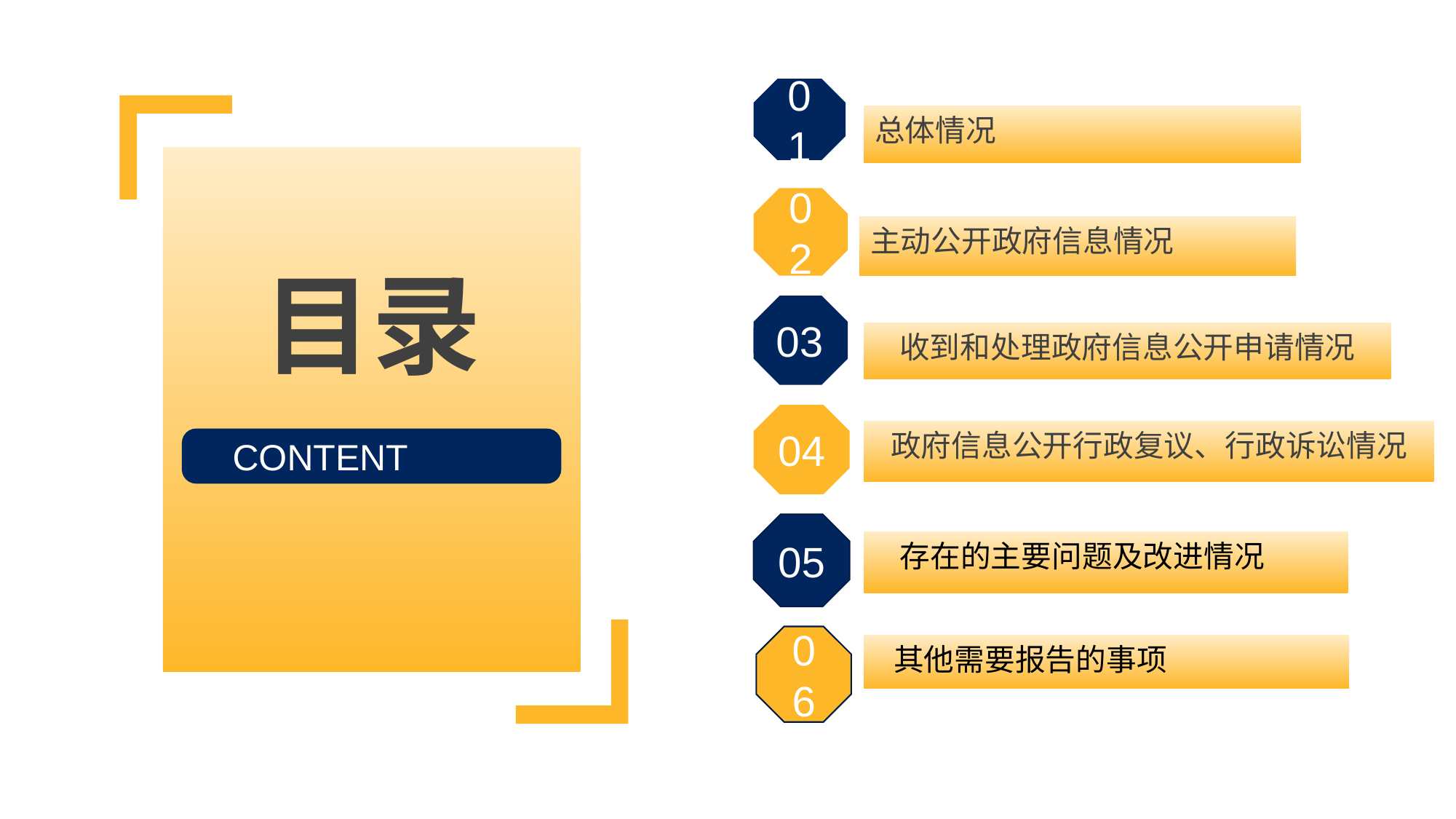

01

总体情况

02
主动公开政府信息情况
目录
03
03
收到和处理政府信息公开申请情况
04
政府信息公开行政复议、行政诉讼情况
CONTENT

05
   存在的主要问题及改进情况

06
  其他需要报告的事项